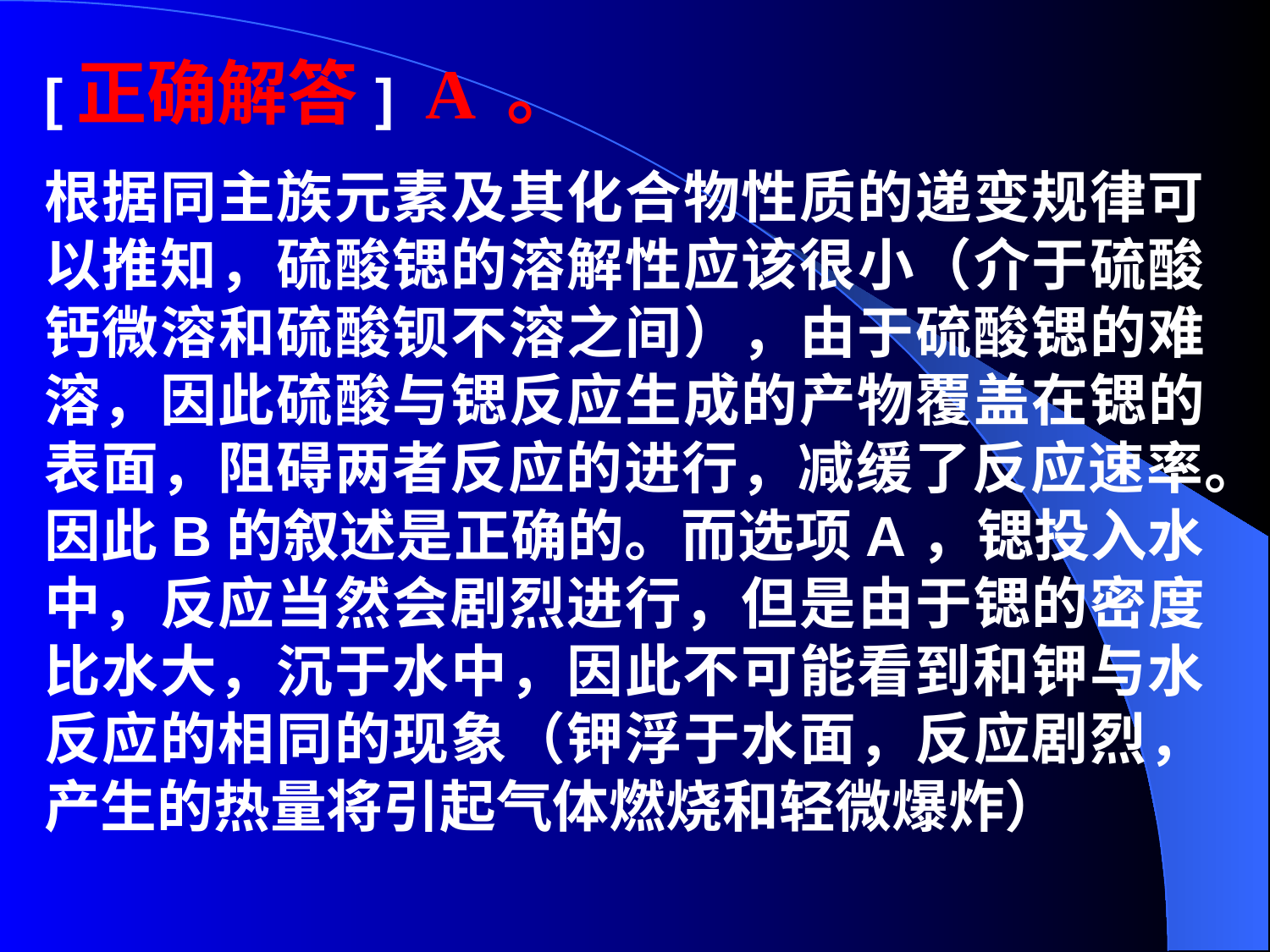

[正确解答]  A 。
根据同主族元素及其化合物性质的递变规律可以推知，硫酸锶的溶解性应该很小（介于硫酸钙微溶和硫酸钡不溶之间），由于硫酸锶的难溶，因此硫酸与锶反应生成的产物覆盖在锶的表面，阻碍两者反应的进行，减缓了反应速率。因此B的叙述是正确的。而选项A，锶投入水中，反应当然会剧烈进行，但是由于锶的密度比水大，沉于水中，因此不可能看到和钾与水反应的相同的现象（钾浮于水面，反应剧烈，产生的热量将引起气体燃烧和轻微爆炸）

22